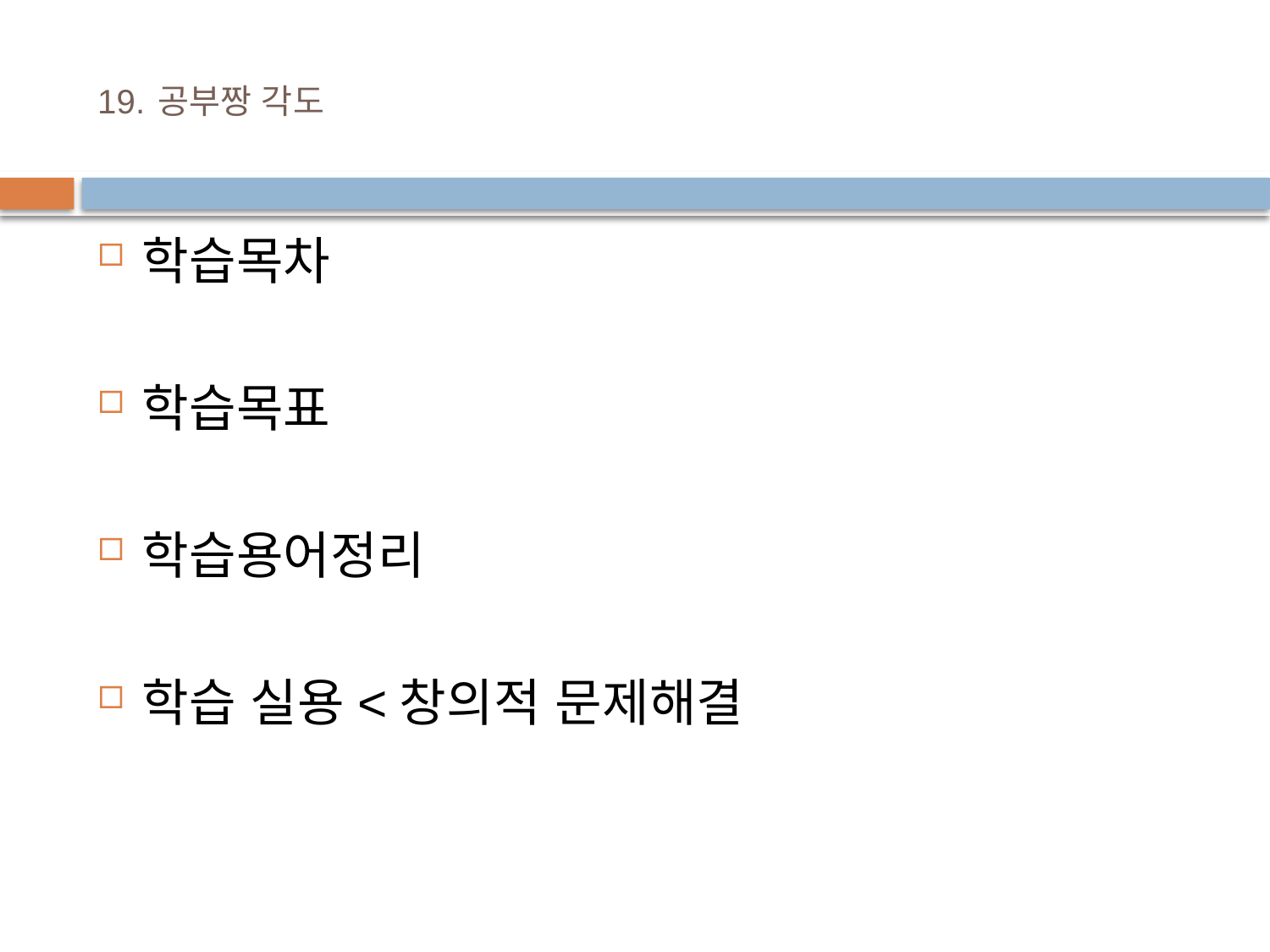

# 19. 공부짱 각도
학습목차

학습목표

학습용어정리

학습 실용<창의적 문제해결